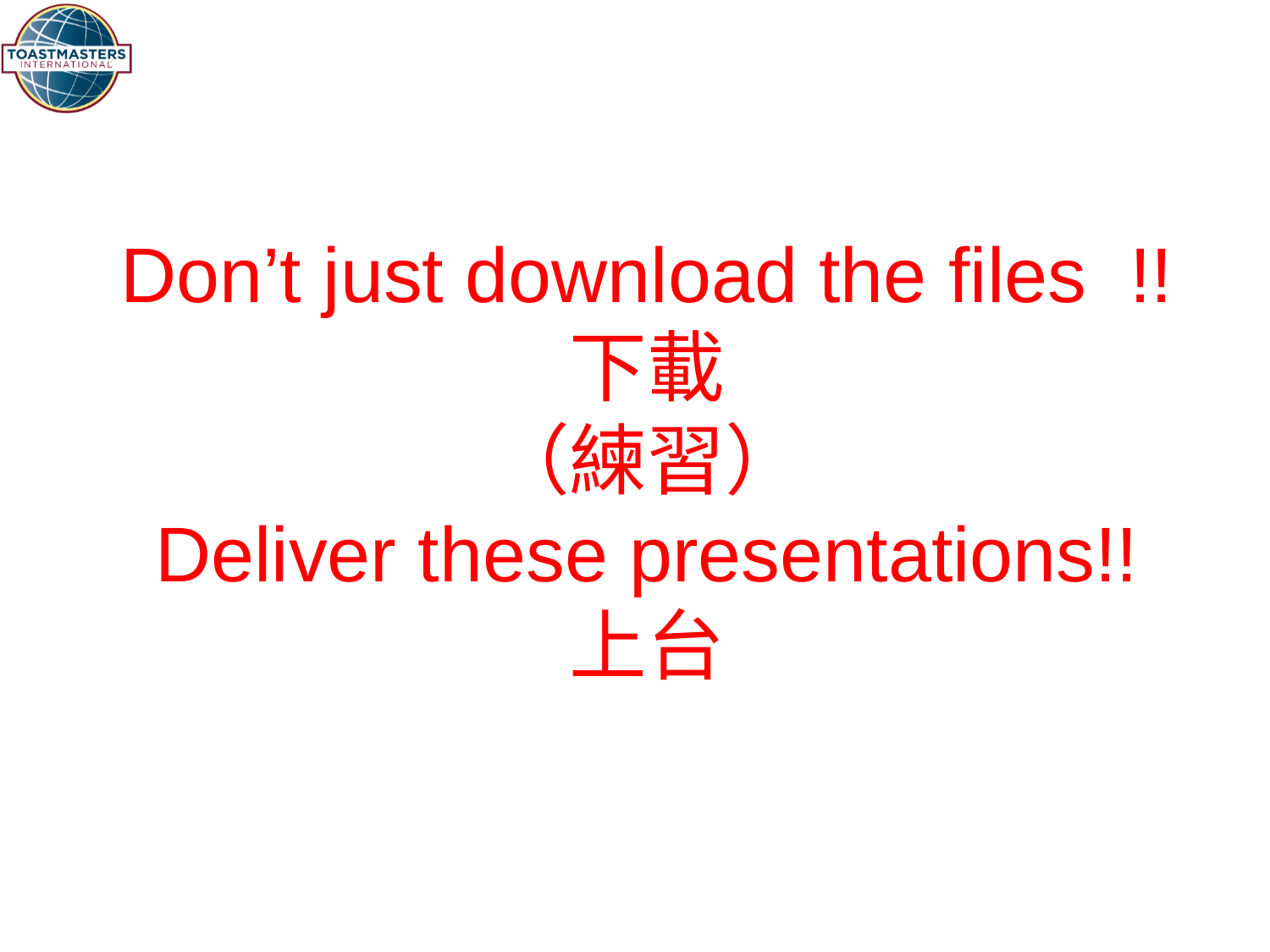

# Don’t just download the files  !! 下載 （練習） Deliver these presentations!! 上台